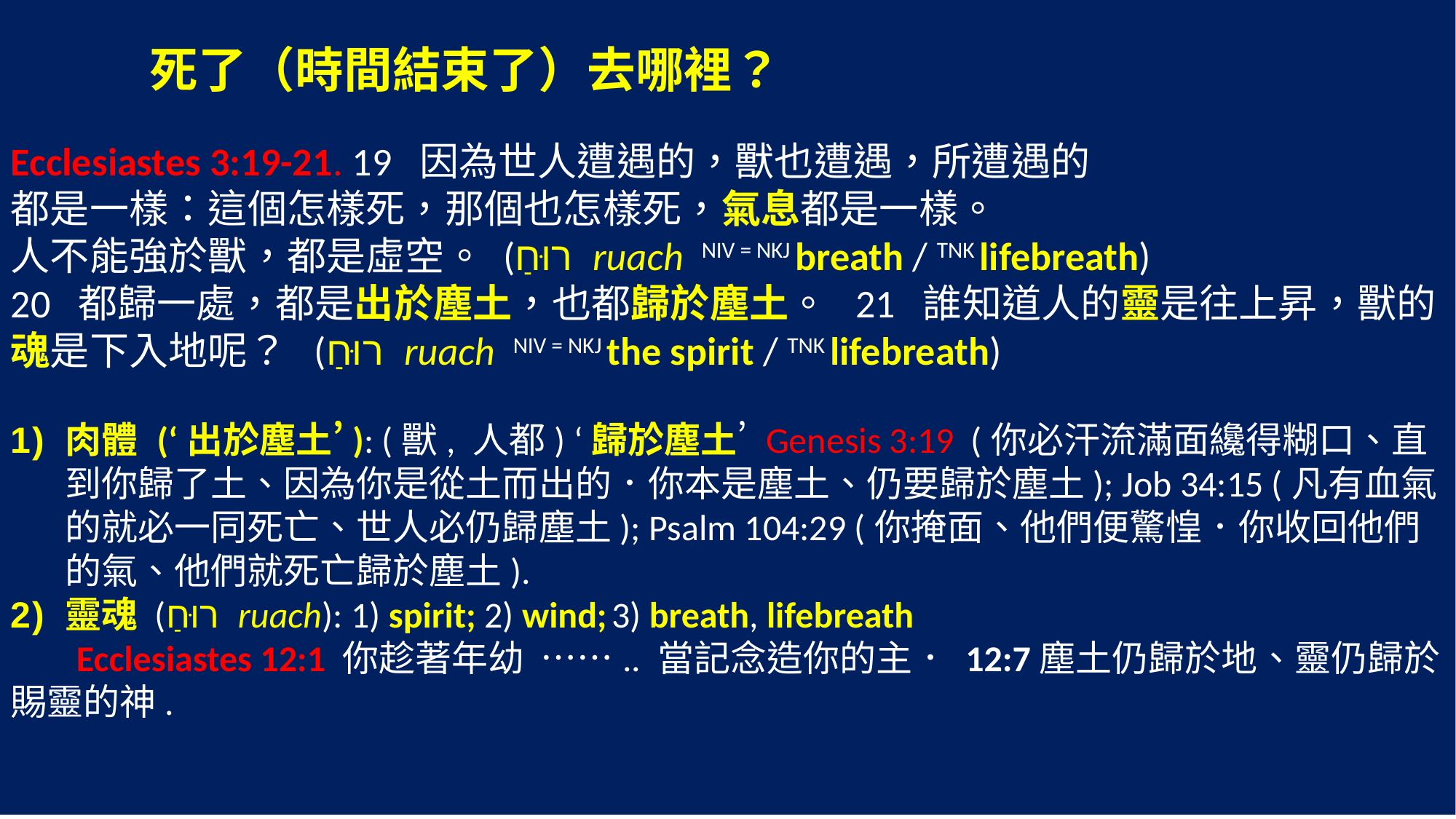

死了（時間結束了）去哪裡？

Ecclesiastes 3:19-21. 19  因為世人遭遇的，獸也遭遇，所遭遇的
都是一樣：這個怎樣死，那個也怎樣死，氣息都是一樣。
人不能強於獸，都是虛空。 (רוּחַ  ruach  NIV = NKJ breath / TNK lifebreath)
20  都歸一處，都是出於塵土，也都歸於塵土。  21  誰知道人的靈是往上昇，獸的魂是下入地呢？  (רוּחַ  ruach  NIV = NKJ the spirit / TNK lifebreath)

肉體 (‘出於塵土’): (獸, 人都) ‘歸於塵土’ Genesis 3:19  (你必汗流滿面纔得糊口、直到你歸了土、因為你是從土而出的．你本是塵土、仍要歸於塵土); Job 34:15 (凡有血氣的就必一同死亡、世人必仍歸塵土); Psalm 104:29 (你掩面、他們便驚惶．你收回他們的氣、他們就死亡歸於塵土).
靈魂 (רוּחַ  ruach): 1) spirit; 2) wind; 3) breath, lifebreath
        Ecclesiastes 12:1 你趁著年幼  …….. 當記念造你的主． 12:7塵土仍歸於地、靈仍歸於賜靈的神.